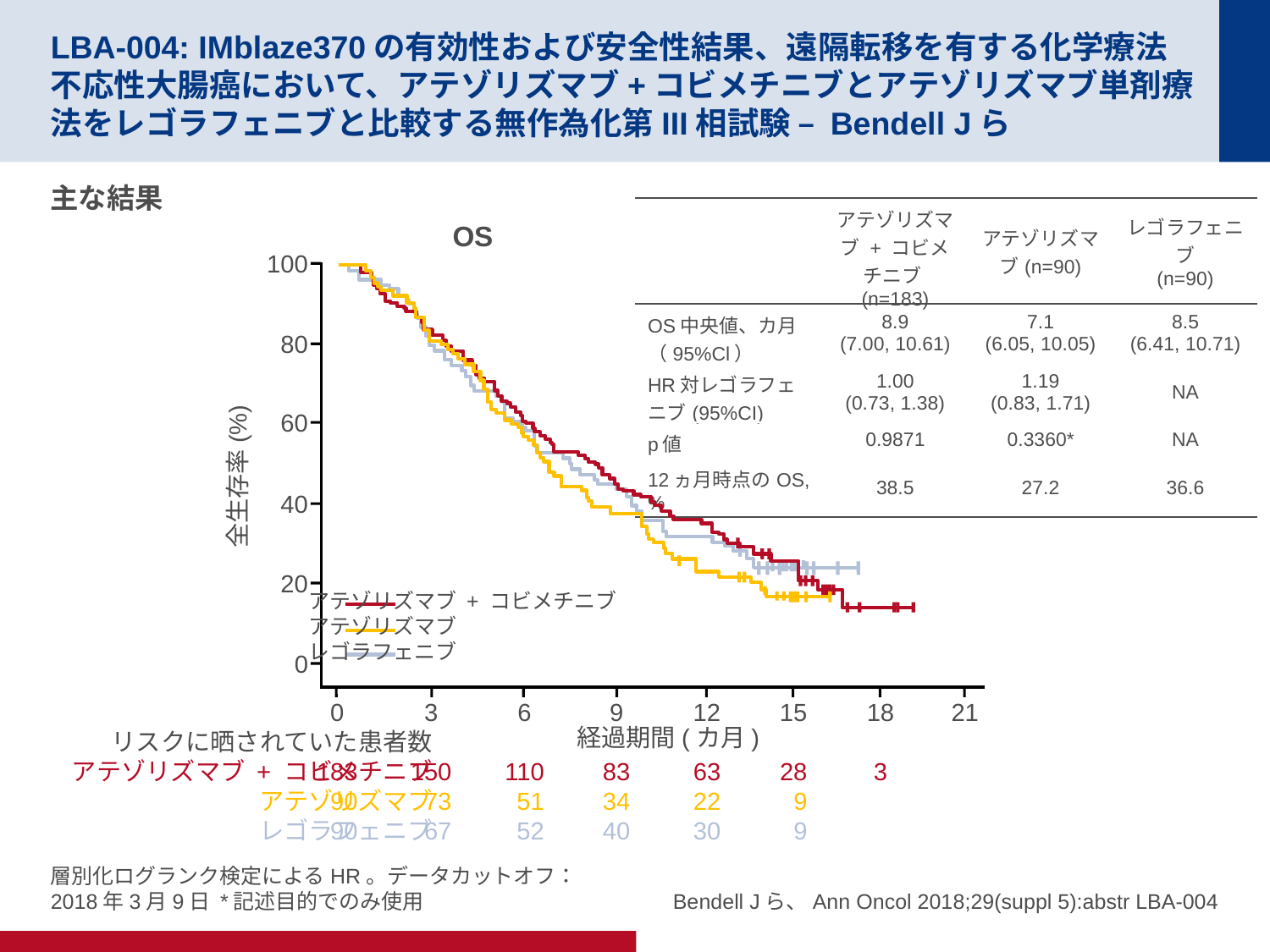

# LBA-004: IMblaze370の有効性および安全性結果、遠隔転移を有する化学療法不応性大腸癌において、アテゾリズマブ+コビメチニブとアテゾリズマブ単剤療法をレゴラフェニブと比較する無作為化第III相試験 – Bendell Jら
主な結果

|  | アテゾリズマブ + コビメチニブ(n=183) | アテゾリズマブ(n=90) | レゴラフェニブ (n=90) |
| --- | --- | --- | --- |
| OS中央値、カ月（95%Cl） | 8.9 (7.00, 10.61) | 7.1 (6.05, 10.05) | 8.5 (6.41, 10.71) |
| HR対レゴラフェニブ(95%CI) | 1.00 (0.73, 1.38) | 1.19 (0.83, 1.71) | NA |
| p値 | 0.9871 | 0.3360\* | NA |
| 12ヵ月時点のOS, % | 38.5 | 27.2 | 36.6 |
OS
100

80

60

全生存率(%)
40

20

0

0

183
90
90

12

63
22
30

15

28
9
9

18

3

21

9

83
34
40
3

150
73
67
6

110
51
52

経過期間(カ月)
リスクに晒されていた患者数
アテゾリズマブ + コビメチニブ
アテゾリズマブ
レゴラフェニブ

アテゾリズマブ + コビメチニブ
アテゾリズマブ
レゴラフェニブ
層別化ログランク検定によるHR。データカットオフ：
2018年3月9日 *記述目的でのみ使用
Bendell Jら、Ann Oncol 2018;29(suppl 5):abstr LBA-004